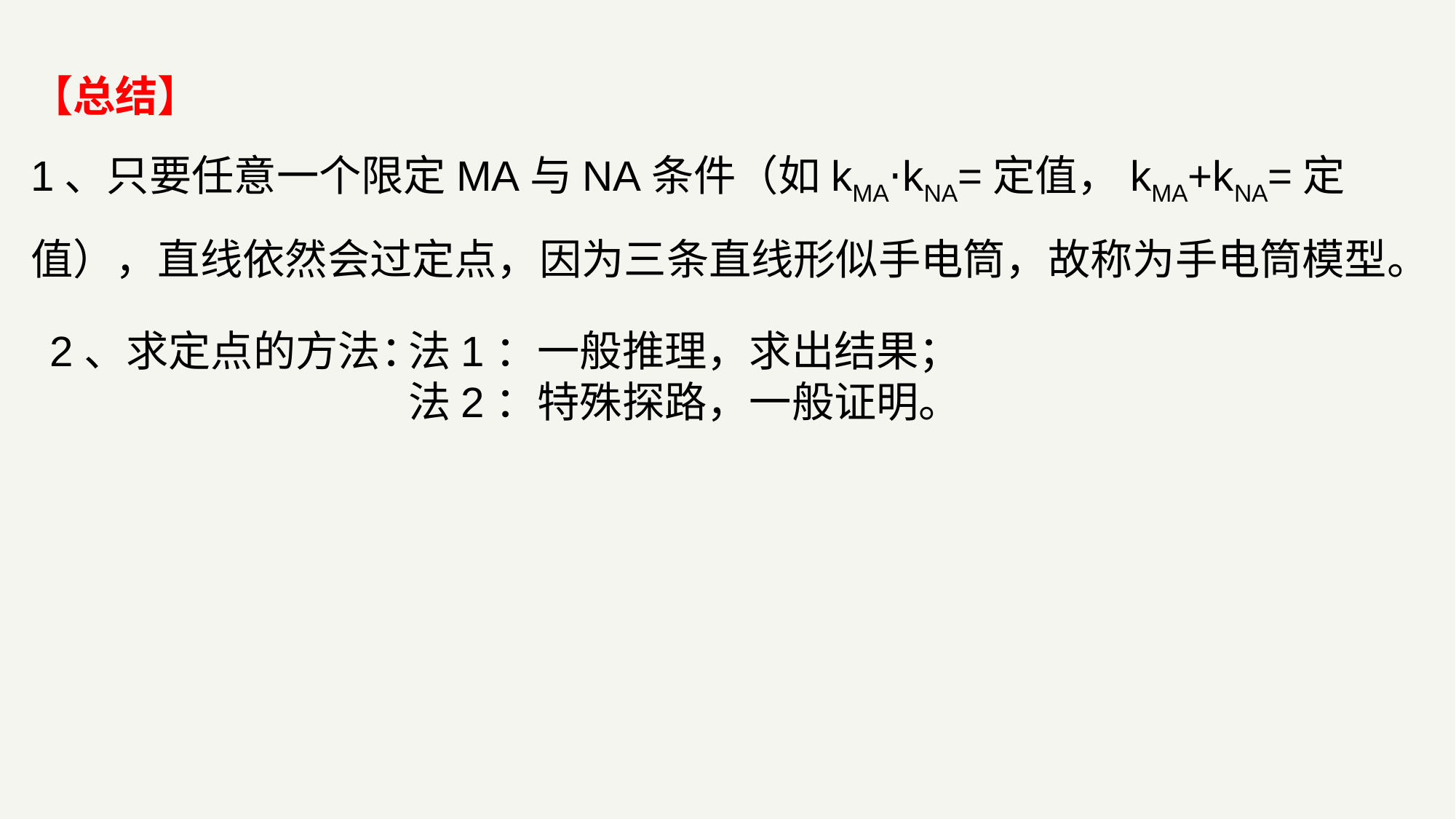

【总结】
1、只要任意一个限定MA与NA条件（如kMA⋅kNA=定值，kMA+kNA=定值），直线依然会过定点，因为三条直线形似手电筒，故称为手电筒模型。

2、求定点的方法：
法1：一般推理，求出结果；
法2：特殊探路，一般证明。